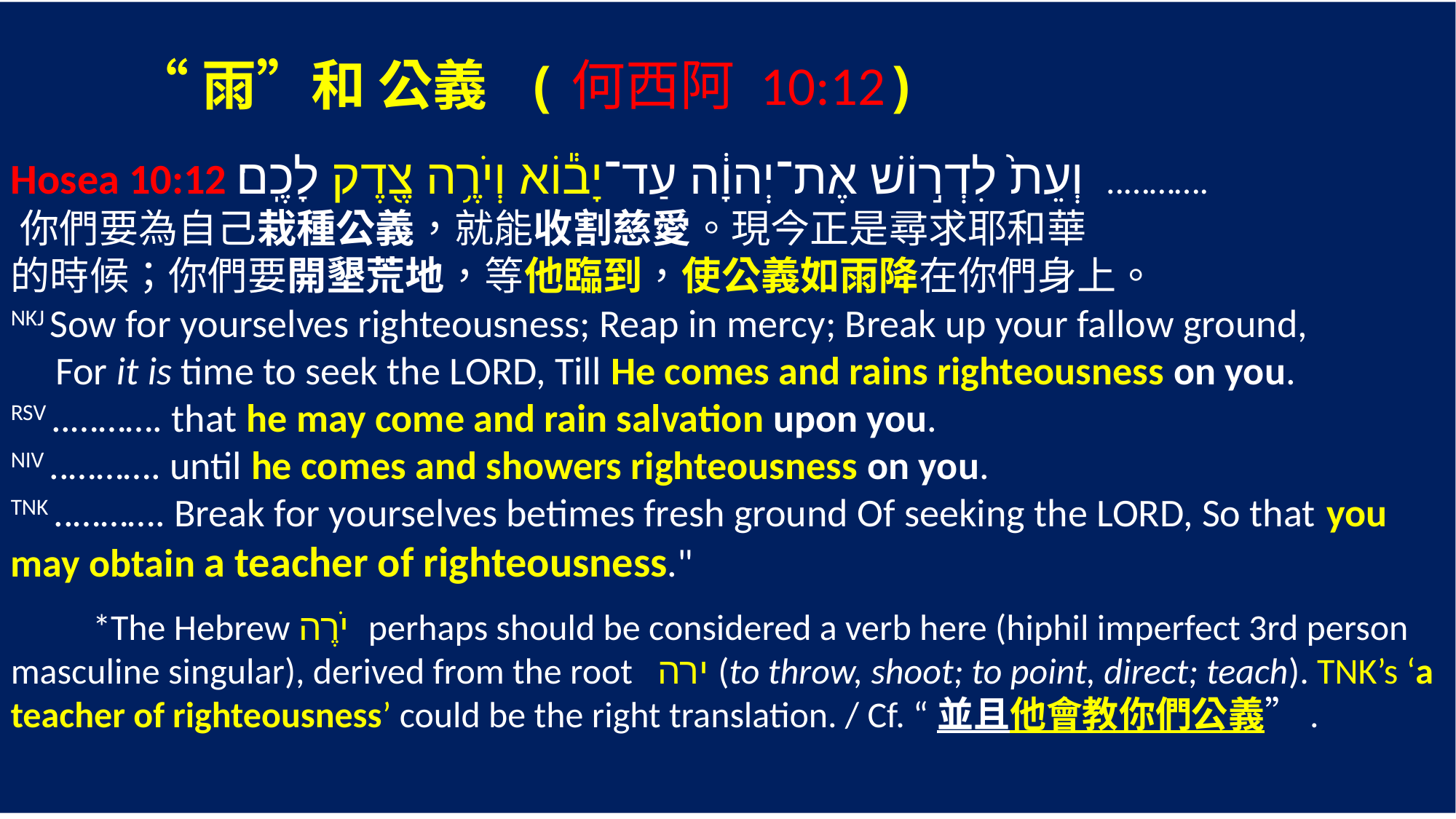

“雨”和 公義  (何西阿 10:12)

Hosea 10:12 ‎וְעֵת֙ לִדְר֣וֹשׁ אֶת־יְהוָ֔ה עַד־יָב֕וֹא וְיֹרֶ֥ה צֶ֖דֶק לָכֶֽם׃  ..……….
‎你們要為自己栽種公義，就能收割慈愛。現今正是尋求耶和華
的時候；你們要開墾荒地，等他臨到，使公義如雨降在你們身上。
NKJ Sow for yourselves righteousness; Reap in mercy; Break up your fallow ground,
     For it is time to seek the LORD, Till He comes and rains righteousness on you.
RSV ..………. that he may come and rain salvation upon you.
NIV ..………. until he comes and showers righteousness on you.
TNK ..………. Break for yourselves betimes fresh ground Of seeking the LORD, So that you may obtain a teacher of righteousness."

          *The Hebrew יֹרֶה  perhaps should be considered a verb here (hiphil imperfect 3rd person masculine singular), derived from the root   ירה (to throw, shoot; to point, direct; teach). TNK’s ‘a teacher of righteousness’ could be the right translation. / Cf. “並且他會教你們公義”.